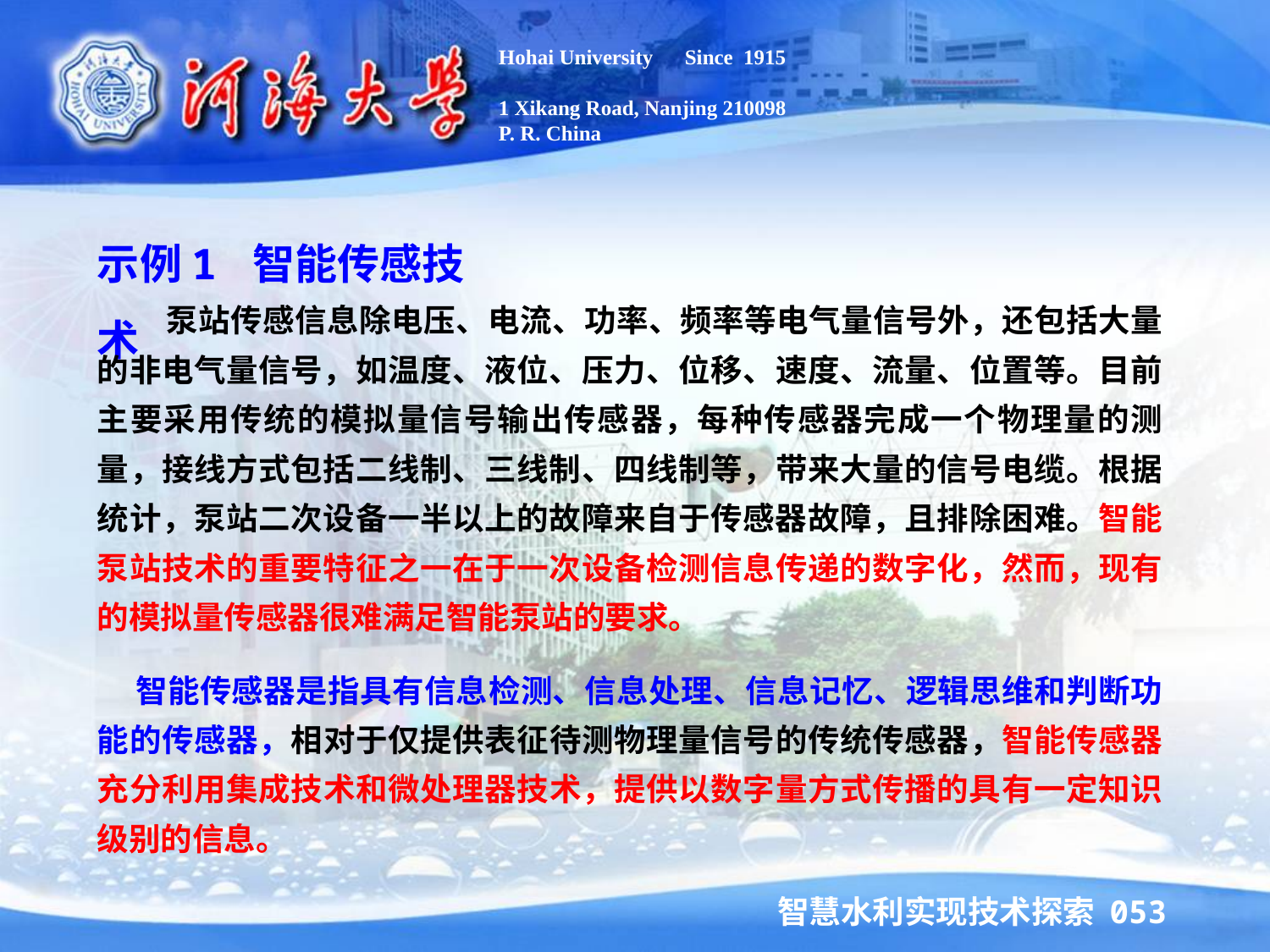

Hohai University      Since  1915
1 Xikang Road, Nanjing 210098
P. R. China
示例1 智能传感技术
        泵站传感信息除电压、电流、功率、频率等电气量信号外，还包括大量的非电气量信号，如温度、液位、压力、位移、速度、流量、位置等。目前主要采用传统的模拟量信号输出传感器，每种传感器完成一个物理量的测量，接线方式包括二线制、三线制、四线制等，带来大量的信号电缆。根据统计，泵站二次设备一半以上的故障来自于传感器故障，且排除困难。智能泵站技术的重要特征之一在于一次设备检测信息传递的数字化，然而，现有的模拟量传感器很难满足智能泵站的要求。
    智能传感器是指具有信息检测、信息处理、信息记忆、逻辑思维和判断功能的传感器，相对于仅提供表征待测物理量信号的传统传感器，智能传感器充分利用集成技术和微处理器技术，提供以数字量方式传播的具有一定知识级别的信息。
智慧水利实现技术探索 053